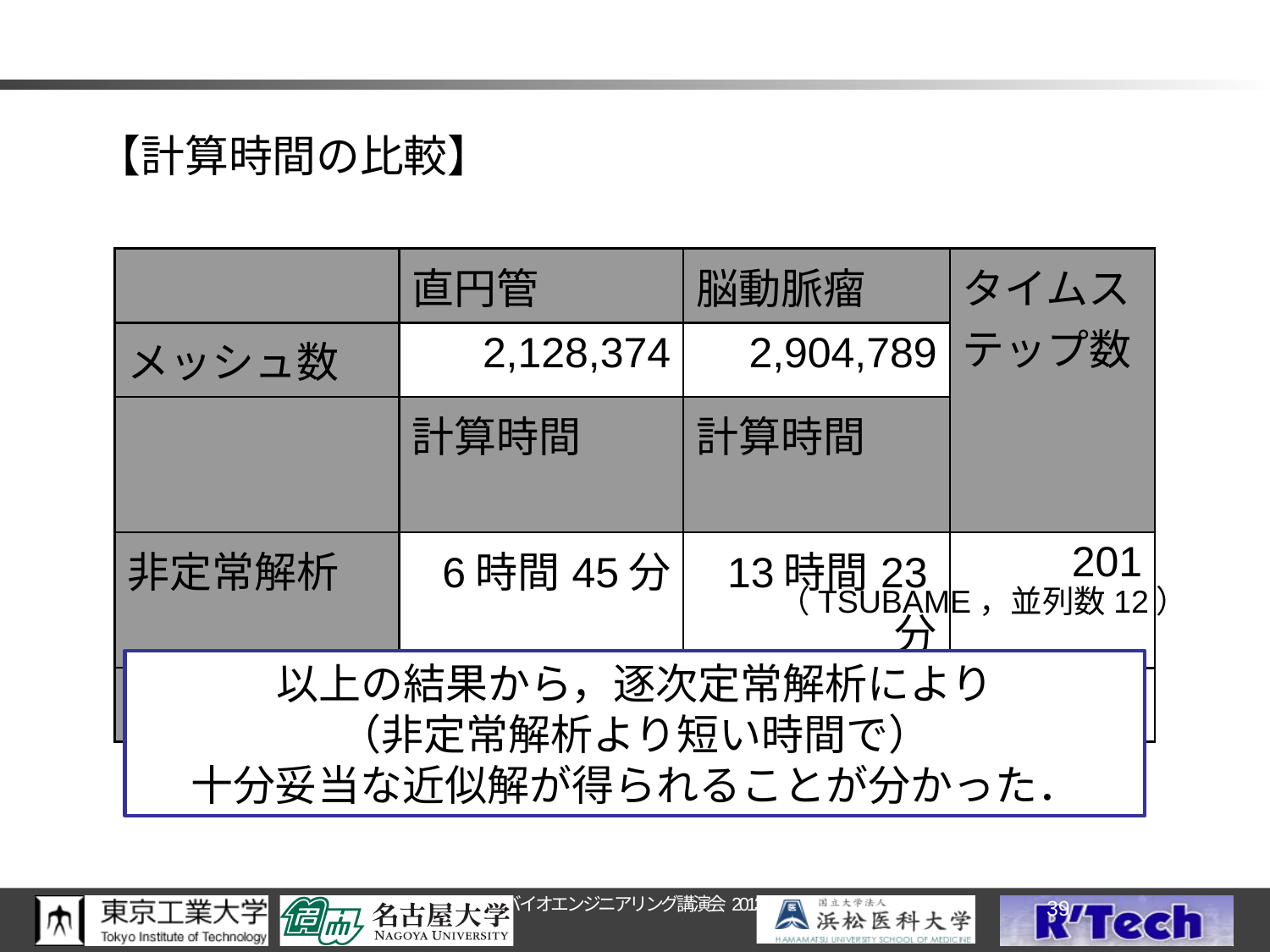

【計算時間の比較】
|  | 直円管 | 脳動脈瘤 | タイムステップ数 |
| --- | --- | --- | --- |
| メッシュ数 | 2,128,374 | 2,904,789 |  |
|  | 計算時間 | 計算時間 |  |
| 非定常解析 | 6時間45分 | 13時間23分 | 201 |
| 逐次定常解析 | 2時間41分 | 8時間05分 | 20 |
（TSUBAME，並列数12）
以上の結果から，逐次定常解析により
（非定常解析より短い時間で）
十分妥当な近似解が得られることが分かった．
39